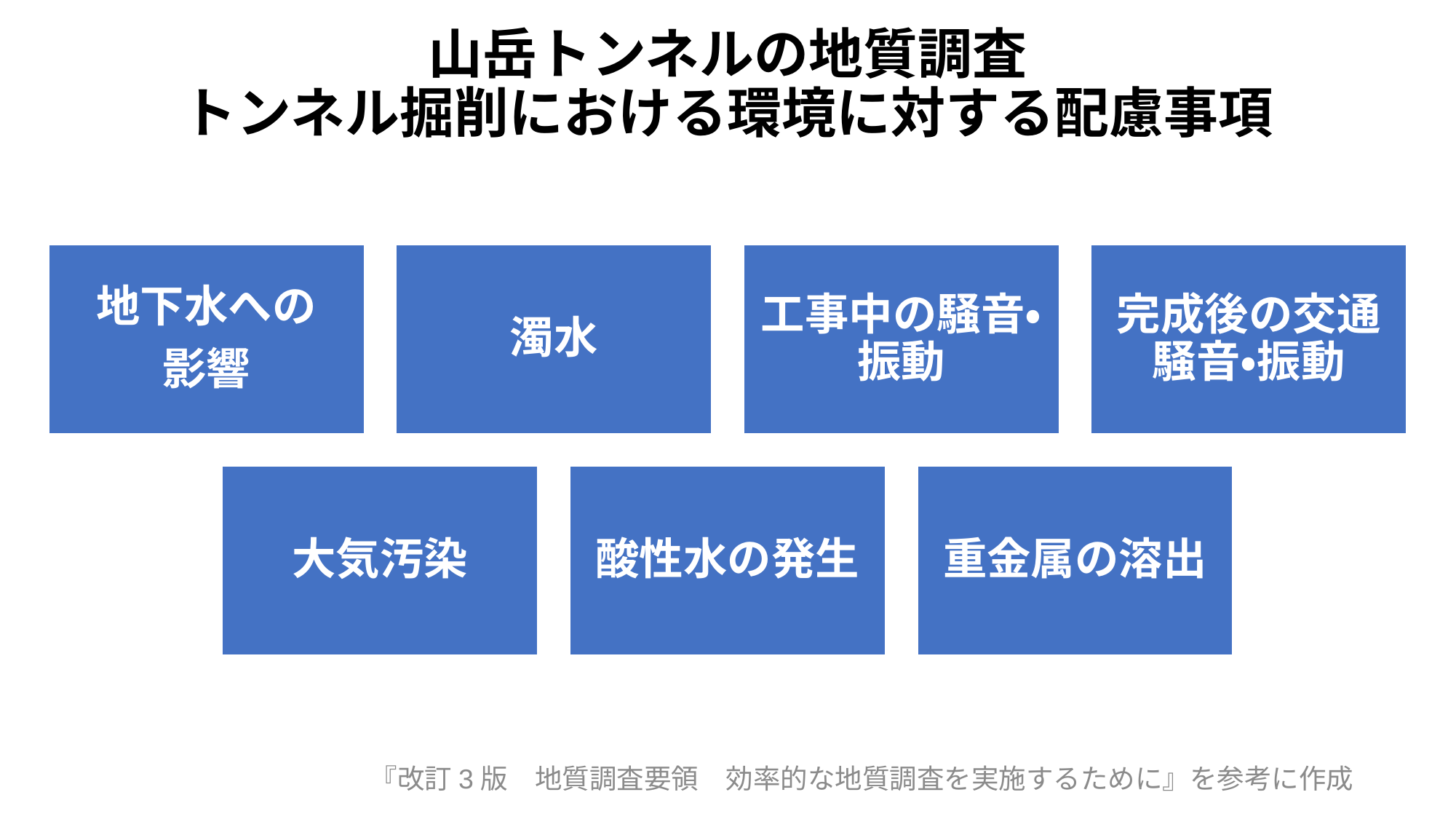

# 山岳トンネルの地質調査 トンネル掘削における環境に対する配慮事項
地下水への
影響
濁水
工事中の騒音・振動
完成後の交通騒音・振動
大気汚染
酸性水の発生
重金属の溶出
『改訂3版　地質調査要領　効率的な地質調査を実施するために』を参考に作成